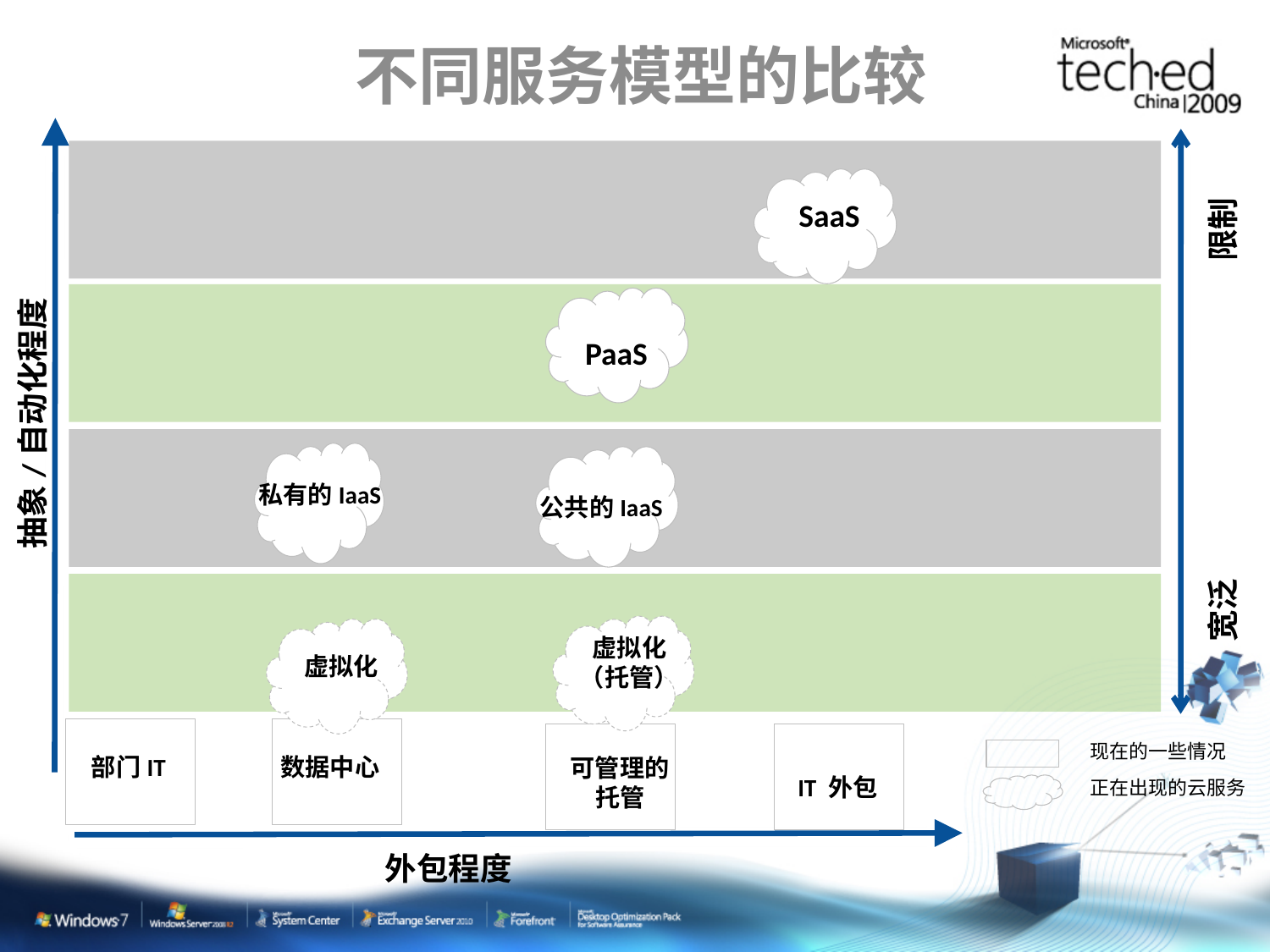

# 不同服务模型的比较
抽象/自动化程度

虚拟化
（托管）
虚拟化

SaaS

PaaS
宽泛		 	限制

私有的IaaS
公共的IaaS

现在的一些情况
部门IT
数据中心

IT 外包

可管理的托管
正在出现的云服务

外包程度